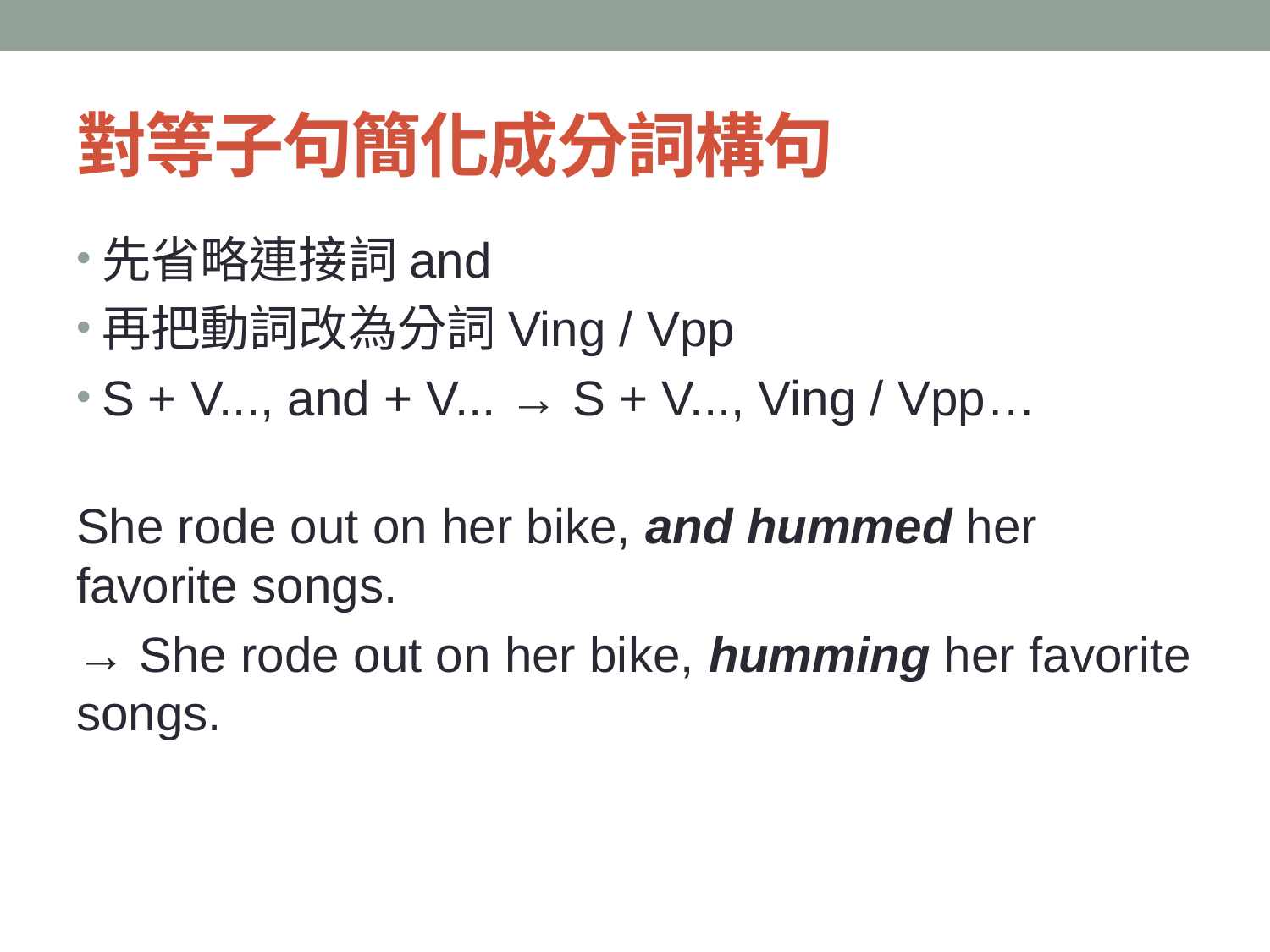

# 對等子句簡化成分詞構句
先省略連接詞and
再把動詞改為分詞Ving / Vpp
S + V..., and + V... → S + V..., Ving / Vpp…
She rode out on her bike, and hummed her favorite songs.
→ She rode out on her bike, humming her favorite songs.